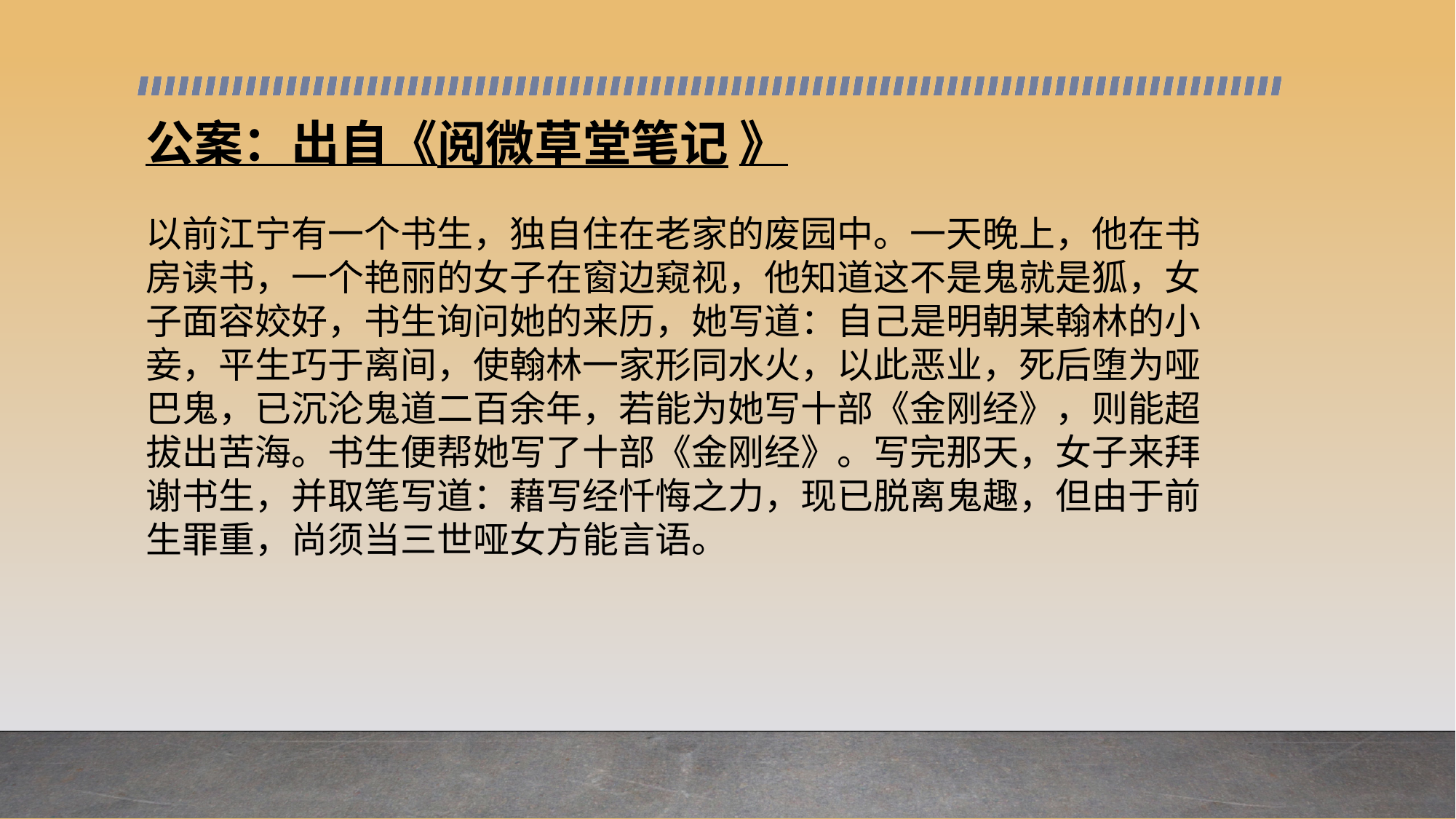

公案：出自《阅微草堂笔记 》
以前江宁有一个书生，独自住在老家的废园中。一天晚上，他在书房读书，一个艳丽的女子在窗边窥视，他知道这不是鬼就是狐，女子面容姣好，书生询问她的来历，她写道：自己是明朝某翰林的小妾，平生巧于离间，使翰林一家形同水火，以此恶业，死后堕为哑巴鬼，已沉沦鬼道二百余年，若能为她写十部《金刚经》，则能超拔出苦海。书生便帮她写了十部《金刚经》。写完那天，女子来拜谢书生，并取笔写道：藉写经忏悔之力，现已脱离鬼趣，但由于前生罪重，尚须当三世哑女方能言语。